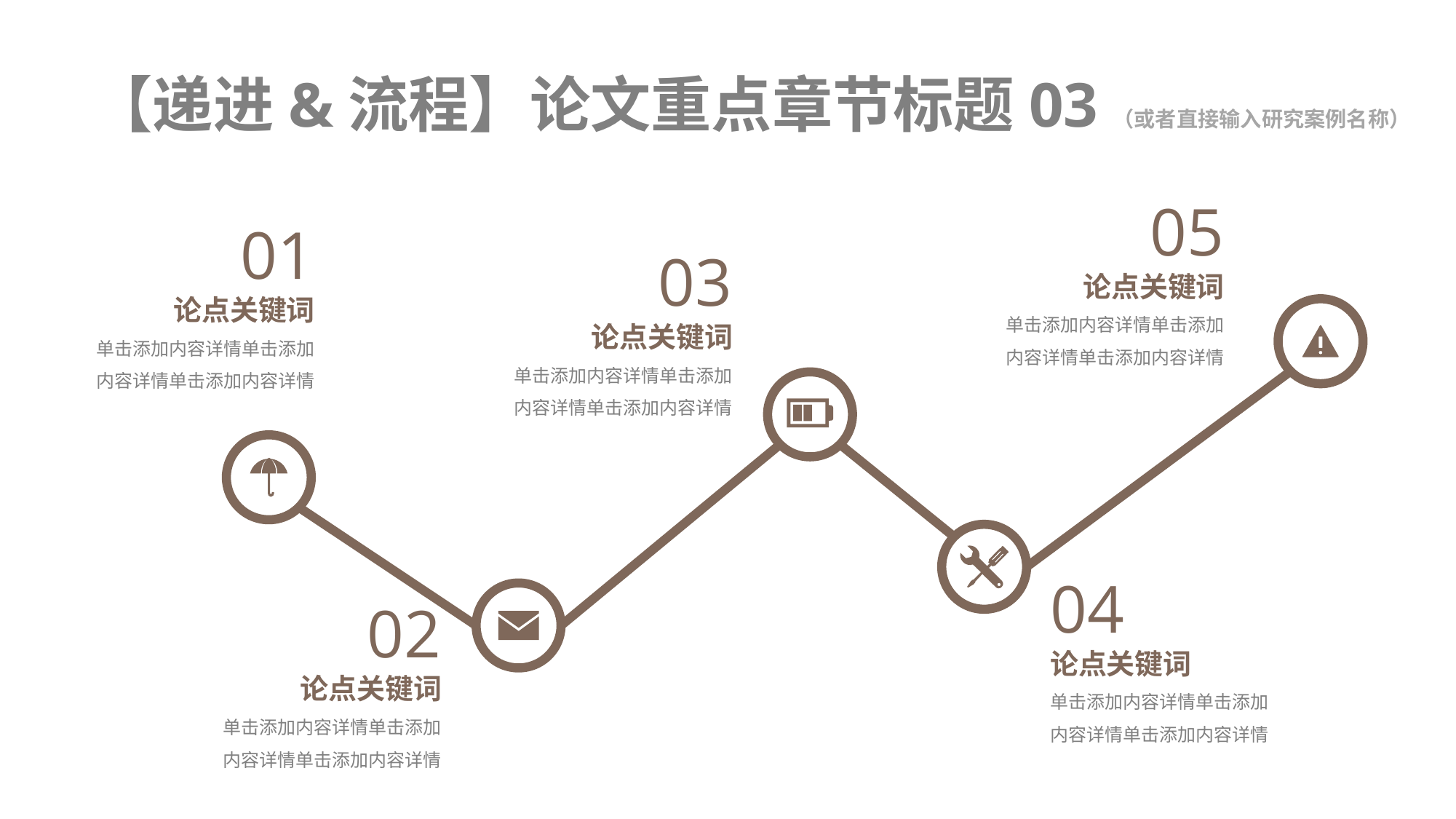

【递进&流程】论文重点章节标题03（或者直接输入研究案例名称）
05
论点关键词
单击添加内容详情单击添加
内容详情单击添加内容详情
01
论点关键词
单击添加内容详情单击添加
内容详情单击添加内容详情
03
论点关键词
单击添加内容详情单击添加
内容详情单击添加内容详情

04
论点关键词
单击添加内容详情单击添加
内容详情单击添加内容详情

02
论点关键词
单击添加内容详情单击添加
内容详情单击添加内容详情